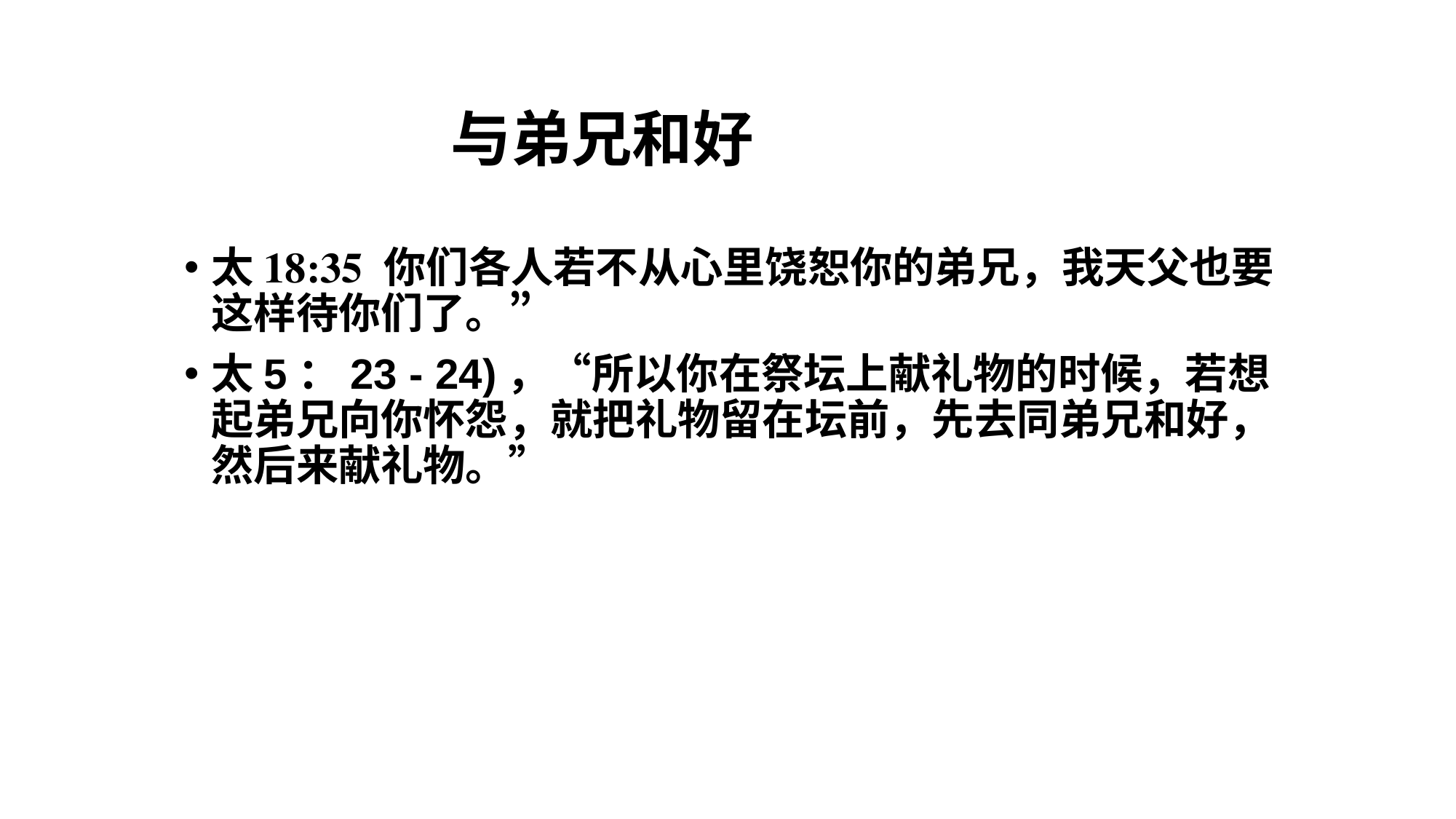

与弟兄和好
太18:35 你们各人若不从心里饶恕你的弟兄，我天父也要这样待你们了。”
太5：23 - 24)，“所以你在祭坛上献礼物的时候，若想起弟兄向你怀怨，就把礼物留在坛前，先去同弟兄和好，然后来献礼物。”